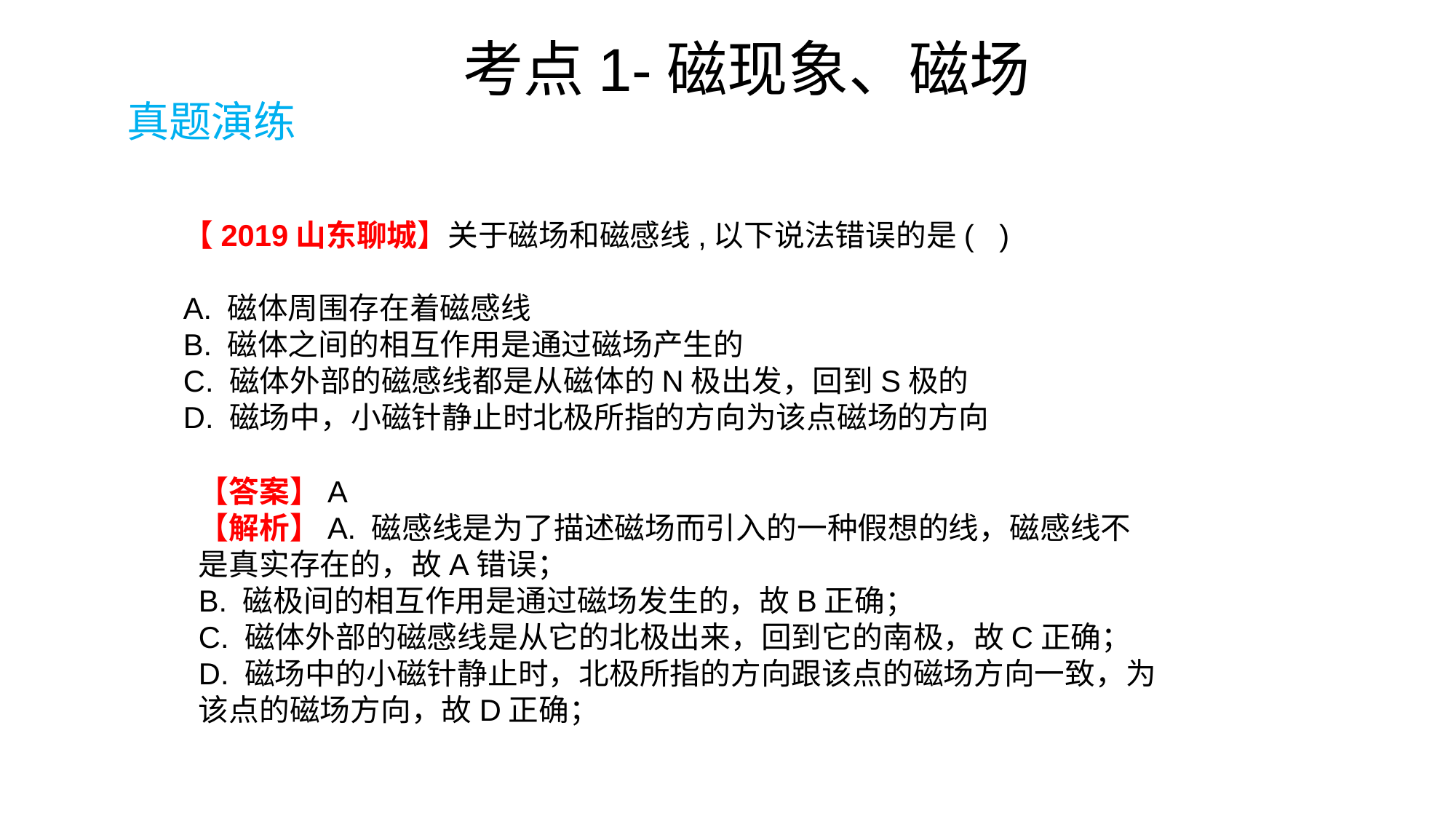

考点1-磁现象、磁场
真题演练
【2019山东聊城】关于磁场和磁感线,以下说法错误的是(   )

A. 磁体周围存在着磁感线
B. 磁体之间的相互作用是通过磁场产生的
C. 磁体外部的磁感线都是从磁体的N极出发，回到S极的
D. 磁场中，小磁针静止时北极所指的方向为该点磁场的方向
【答案】A
【解析】A. 磁感线是为了描述磁场而引入的一种假想的线，磁感线不是真实存在的，故A错误；
B. 磁极间的相互作用是通过磁场发生的，故B正确；
C. 磁体外部的磁感线是从它的北极出来，回到它的南极，故C正确；
D. 磁场中的小磁针静止时，北极所指的方向跟该点的磁场方向一致，为该点的磁场方向，故D正确；